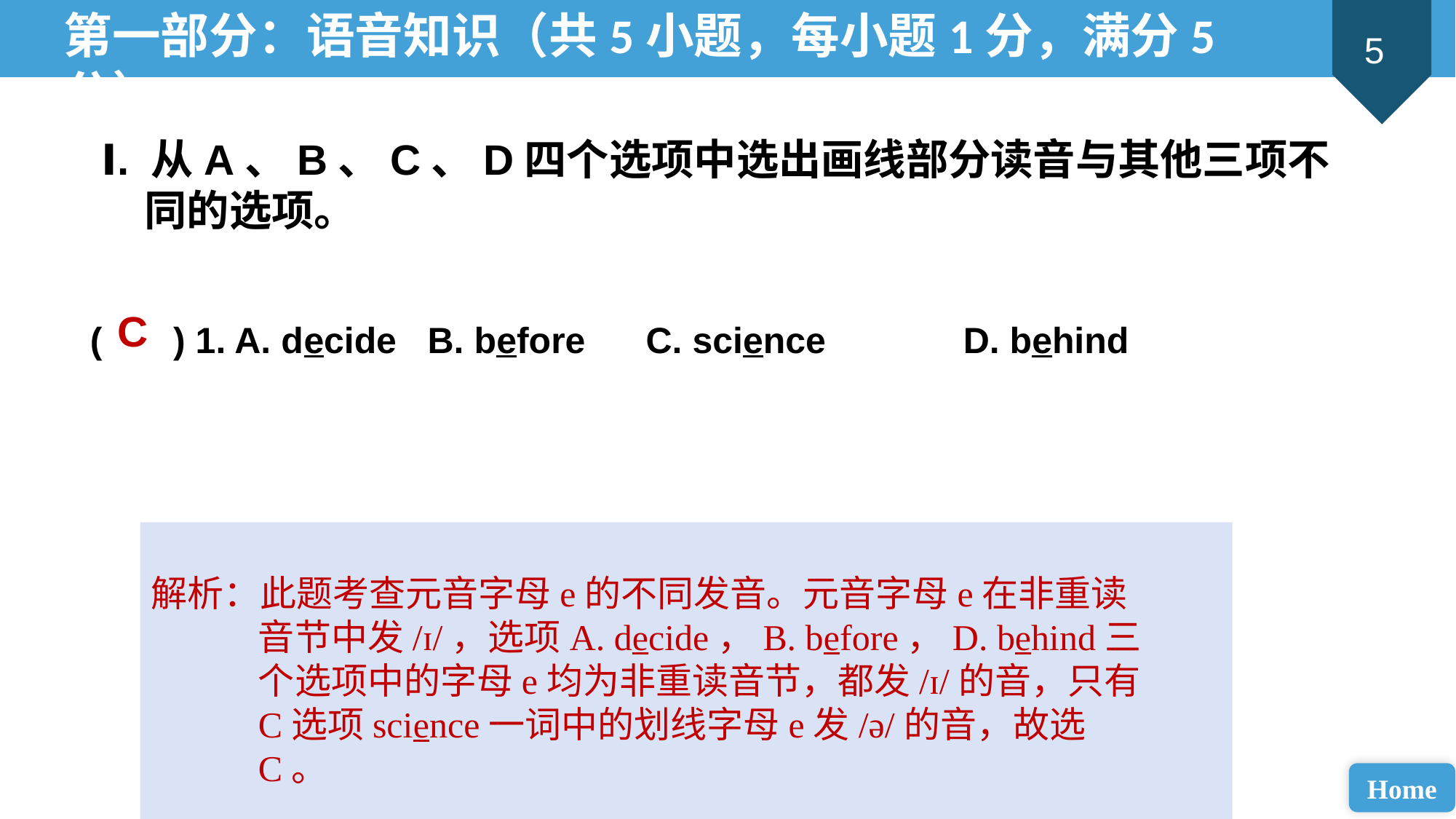

第一部分：语音知识（共5小题，每小题1分，满分5分）
Ⅰ. 从A、B、C、D四个选项中选出画线部分读音与其他三项不同的选项。
C
(       ) 1. A. decide	 B. before	 C. science 		D. behind

解析：此题考查元音字母e的不同发音。元音字母e在非重读音节中发/ɪ/，选项A. decide，B. before，D. behind三个选项中的字母e均为非重读音节，都发/ɪ/的音，只有C选项science一词中的划线字母e发/ə/的音，故选C。